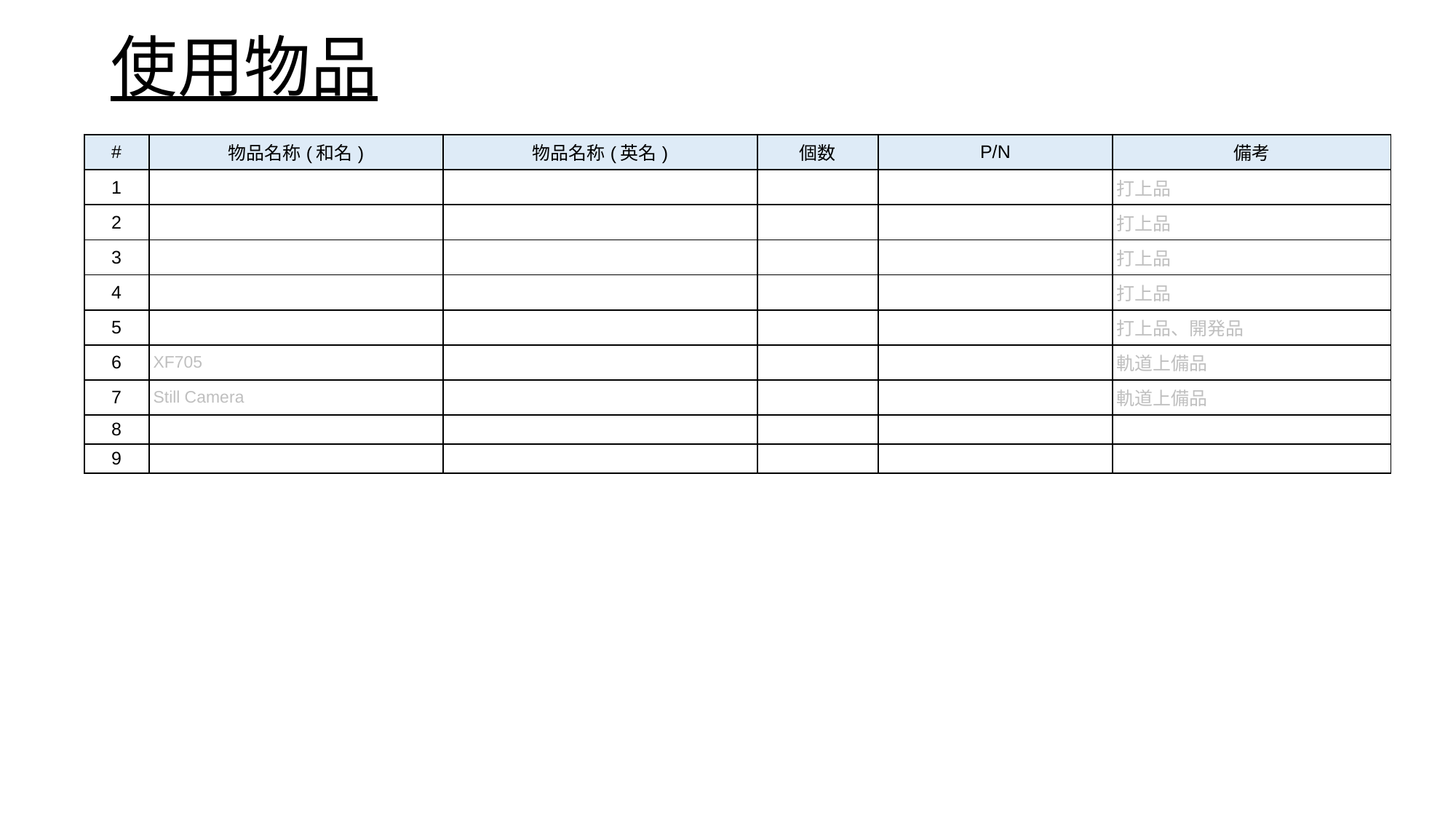

# 使用物品
| # | 物品名称(和名) | 物品名称(英名) | 個数 | P/N | 備考 |
| --- | --- | --- | --- | --- | --- |
| 1 |  |  |  |  | 打上品 |
| 2 |  |  |  |  | 打上品 |
| 3 |  |  |  |  | 打上品 |
| 4 |  |  |  |  | 打上品 |
| 5 |  |  |  |  | 打上品、開発品 |
| 6 | XF705 |  |  |  | 軌道上備品 |
| 7 | Still Camera |  |  |  | 軌道上備品 |
| 8 |  |  |  |  |  |
| 9 |  |  |  |  |  |